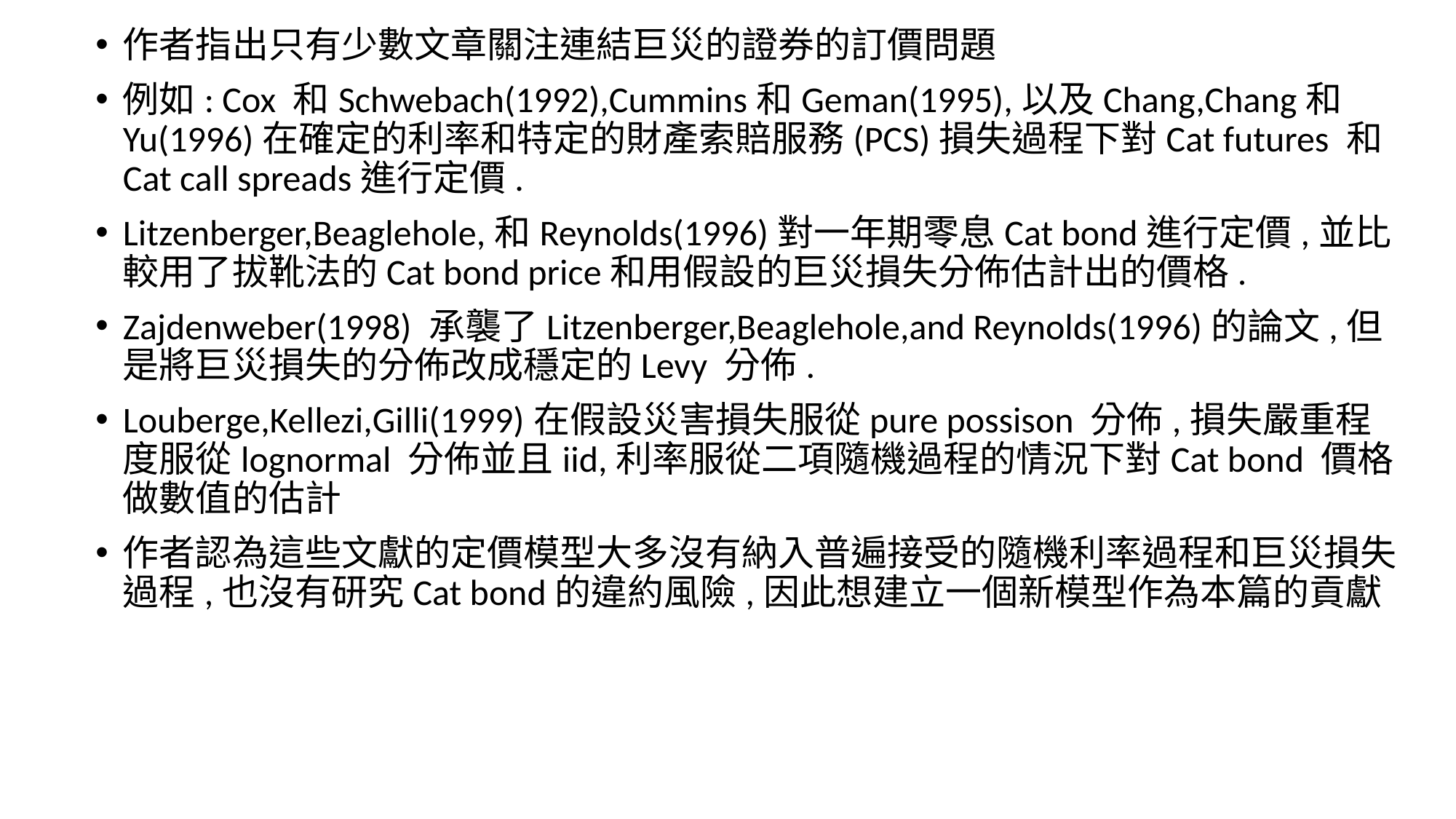

作者指出只有少數文章關注連結巨災的證券的訂價問題
例如: Cox 和Schwebach(1992),Cummins和Geman(1995),以及Chang,Chang和Yu(1996)在確定的利率和特定的財產索賠服務(PCS)損失過程下對Cat futures 和 Cat call spreads進行定價.
Litzenberger,Beaglehole,和Reynolds(1996)對一年期零息Cat bond進行定價,並比較用了拔靴法的Cat bond price和用假設的巨災損失分佈估計出的價格.
Zajdenweber(1998) 承襲了Litzenberger,Beaglehole,and Reynolds(1996)的論文,但是將巨災損失的分佈改成穩定的Levy 分佈.
Louberge,Kellezi,Gilli(1999)在假設災害損失服從pure possison 分佈,損失嚴重程度服從lognormal 分佈並且iid,利率服從二項隨機過程的情況下對Cat bond 價格做數值的估計
作者認為這些文獻的定價模型大多沒有納入普遍接受的隨機利率過程和巨災損失過程,也沒有研究Cat bond的違約風險,因此想建立一個新模型作為本篇的貢獻